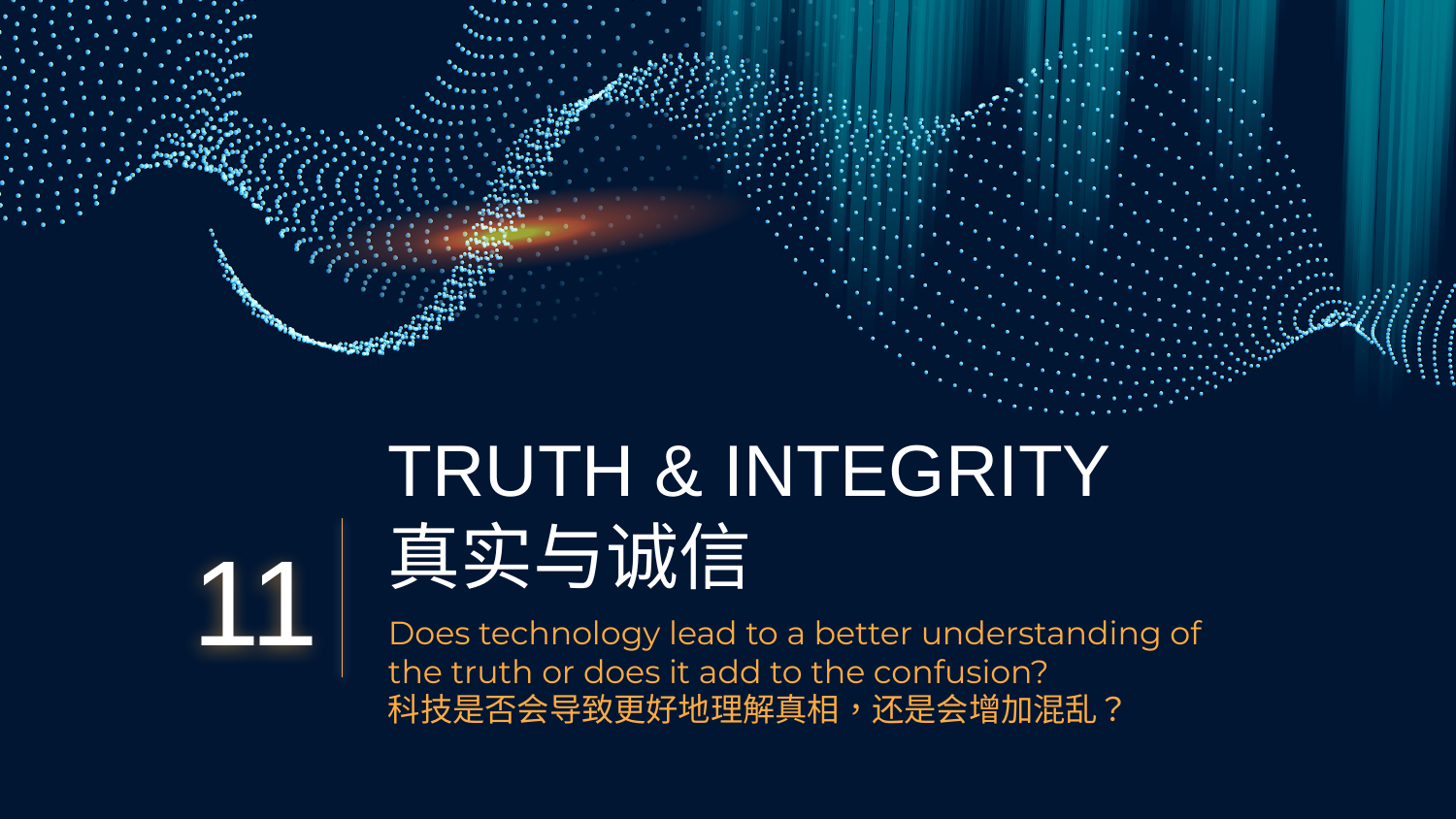

# TRUTH & INTEGRITY 真实与诚信
11
Does technology lead to a better understanding of the truth or does it add to the confusion?
科技是否会导致更好地理解真相，还是会增加混乱？